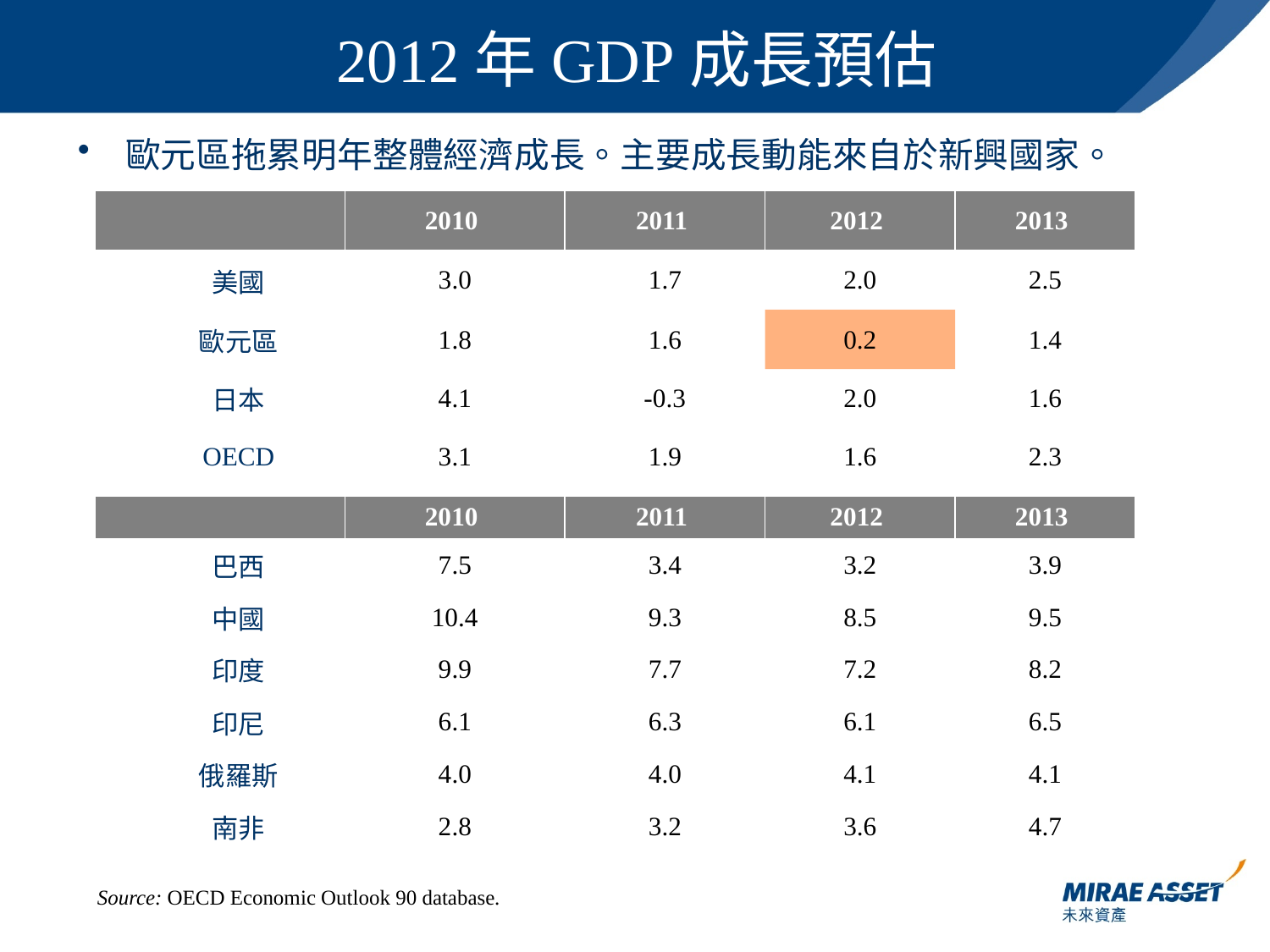

# 2012年GDP成長預估
歐元區拖累明年整體經濟成長。主要成長動能來自於新興國家。
|  | 2010 | 2011 | 2012 | 2013 |
| --- | --- | --- | --- | --- |
| 美國 | 3.0 | 1.7 | 2.0 | 2.5 |
| 歐元區 | 1.8 | 1.6 | 0.2 | 1.4 |
| 日本 | 4.1 | -0.3 | 2.0 | 1.6 |
| OECD | 3.1 | 1.9 | 1.6 | 2.3 |
|  | 2010 | 2011 | 2012 | 2013 |
| --- | --- | --- | --- | --- |
| 巴西 | 7.5 | 3.4 | 3.2 | 3.9 |
| 中國 | 10.4 | 9.3 | 8.5 | 9.5 |
| 印度 | 9.9 | 7.7 | 7.2 | 8.2 |
| 印尼 | 6.1 | 6.3 | 6.1 | 6.5 |
| 俄羅斯 | 4.0 | 4.0 | 4.1 | 4.1 |
| 南非 | 2.8 | 3.2 | 3.6 | 4.7 |
Source: OECD Economic Outlook 90 database.